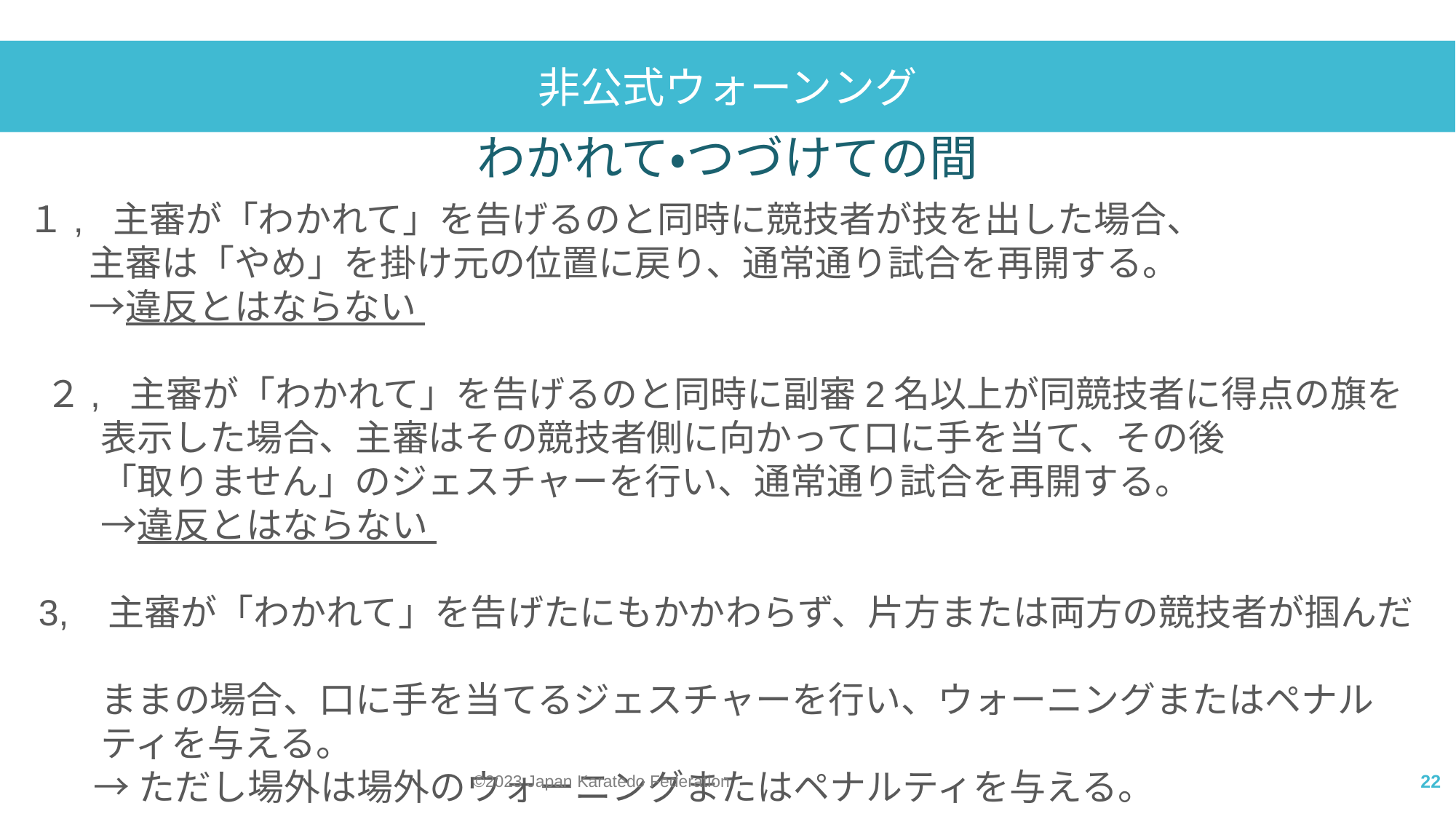

非公式ウォーンング
わかれて・つづけての間
１,  主審が「わかれて」を告げるのと同時に競技者が技を出した場合、
　   主審は「やめ」を掛け元の位置に戻り、通常通り試合を再開する。
　   →違反とはならない

 ２,  主審が「わかれて」を告げるのと同時に副審2名以上が同競技者に得点の旗を
　　表示した場合、主審はその競技者側に向かって口に手を当て、その後
　　「取りません」のジェスチャーを行い、通常通り試合を再開する。
　　→違反とはならない

 3,   主審が「わかれて」を告げたにもかかわらず、片方または両方の競技者が掴んだ
　　ままの場合、口に手を当てるジェスチャーを行い、ウォーニングまたはペナル
　　ティを与える。
        →ただし場外は場外のウォーニングまたはペナルティを与える。
コンタクト
©️2023 Japan Karatedo Federation
22